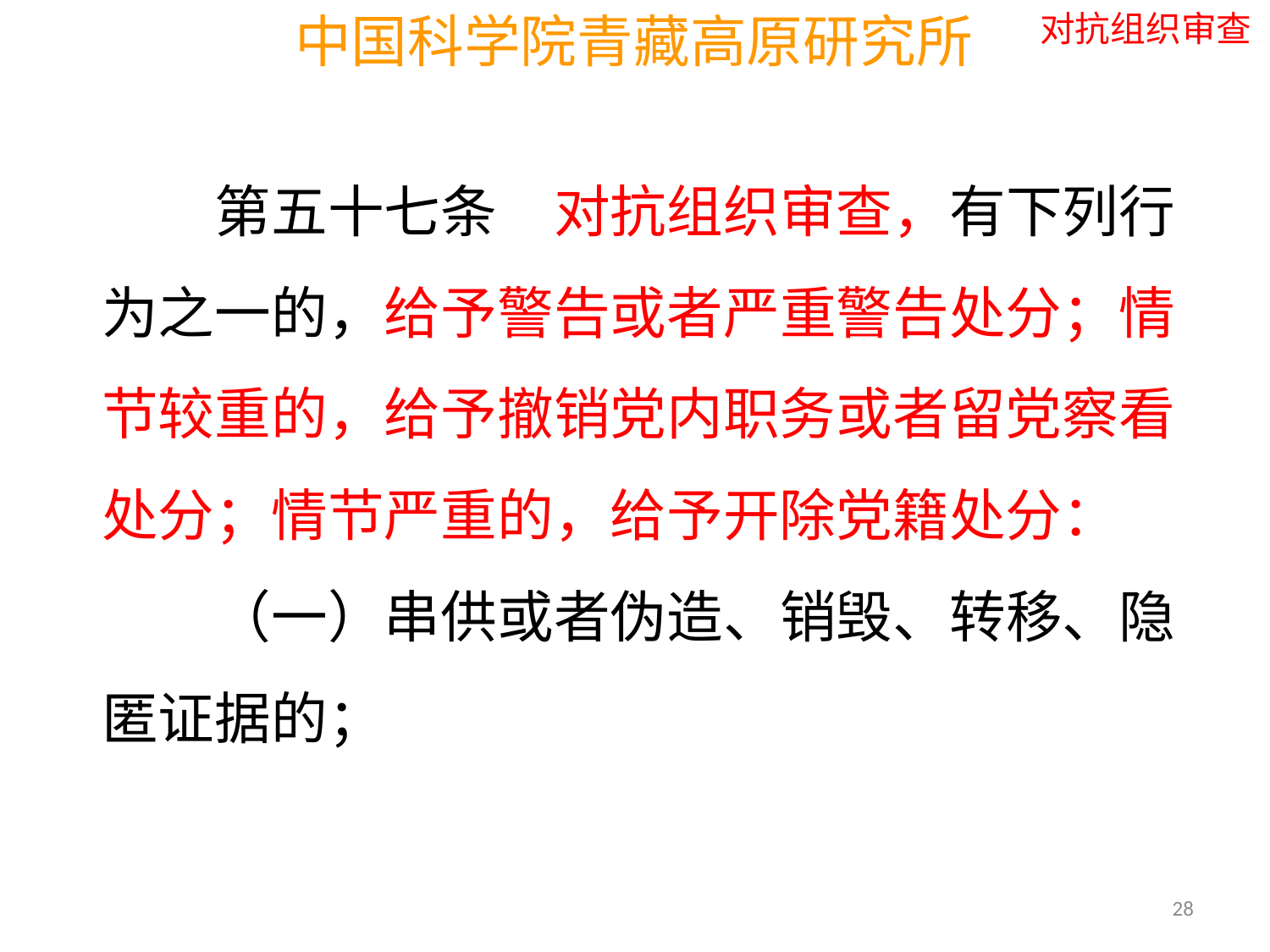

对抗组织审查
　　第五十七条　对抗组织审查，有下列行为之一的，给予警告或者严重警告处分；情节较重的，给予撤销党内职务或者留党察看处分；情节严重的，给予开除党籍处分：
　　（一）串供或者伪造、销毁、转移、隐匿证据的；
28